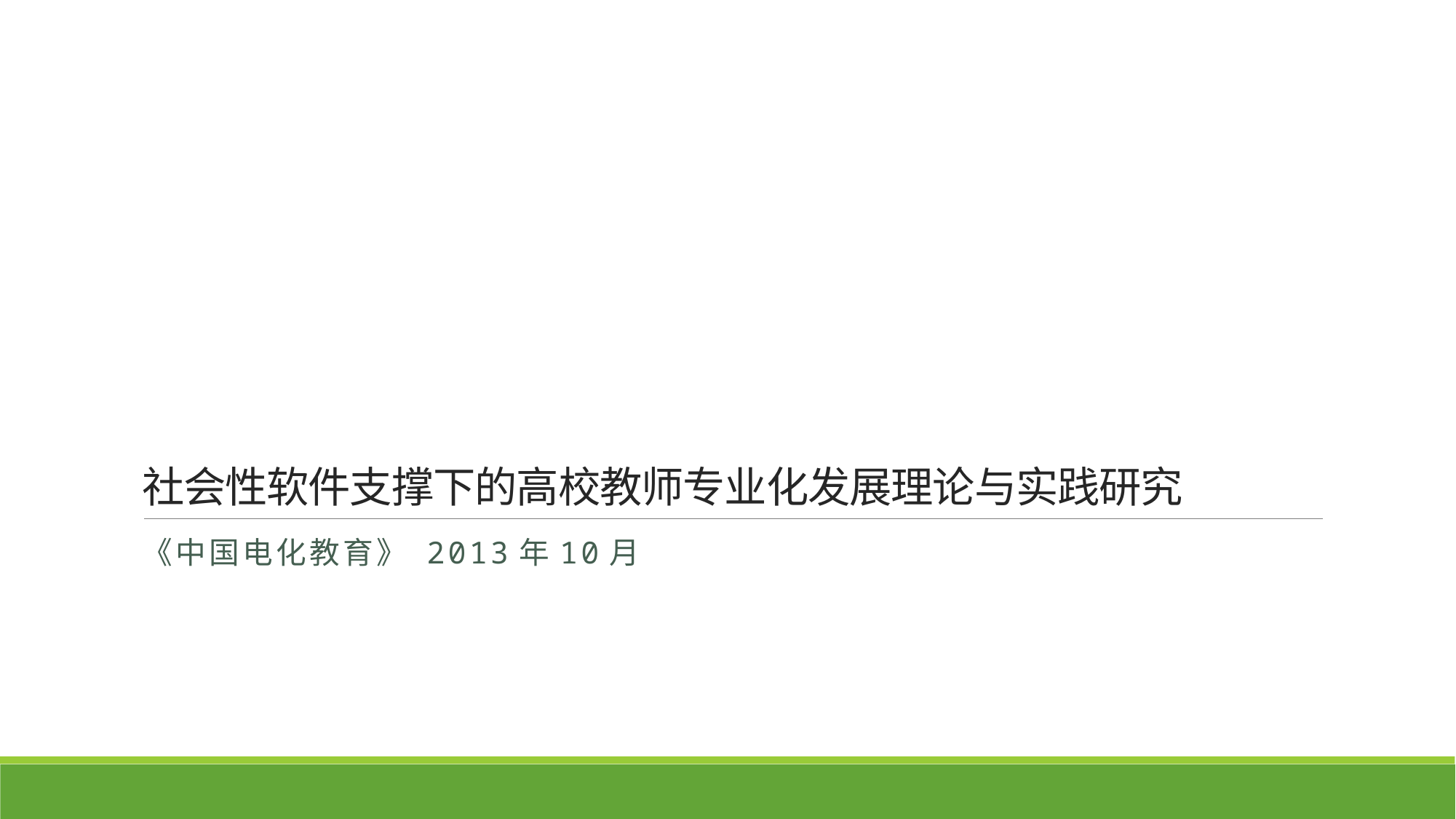

# 社会性软件支撑下的高校教师专业化发展理论与实践研究
《中国电化教育》 2013年10月